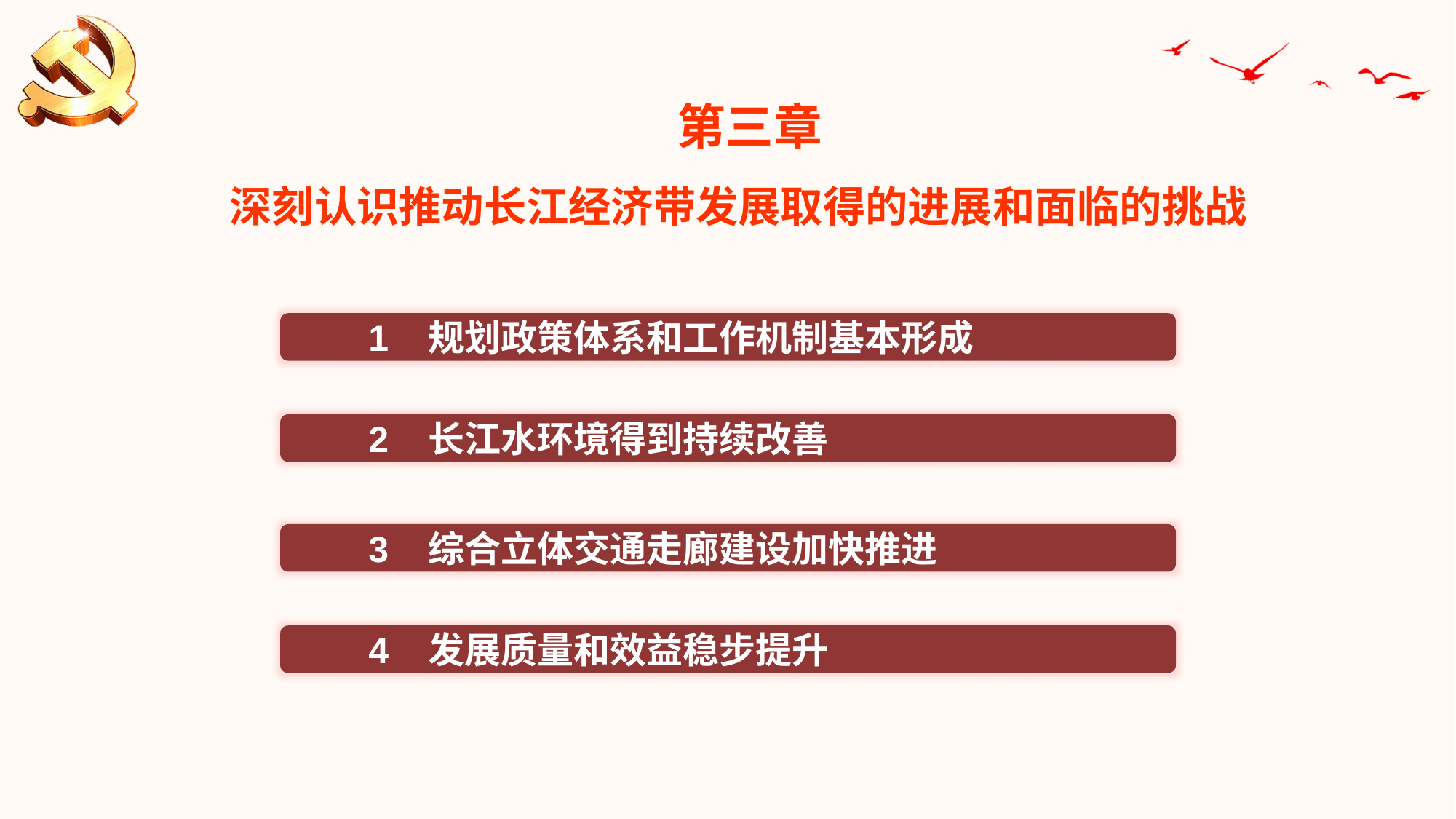

第三章
深刻认识推动长江经济带发展取得的进展和面临的挑战
1   规划政策体系和工作机制基本形成
2   长江水环境得到持续改善
3   综合立体交通走廊建设加快推进
4   发展质量和效益稳步提升